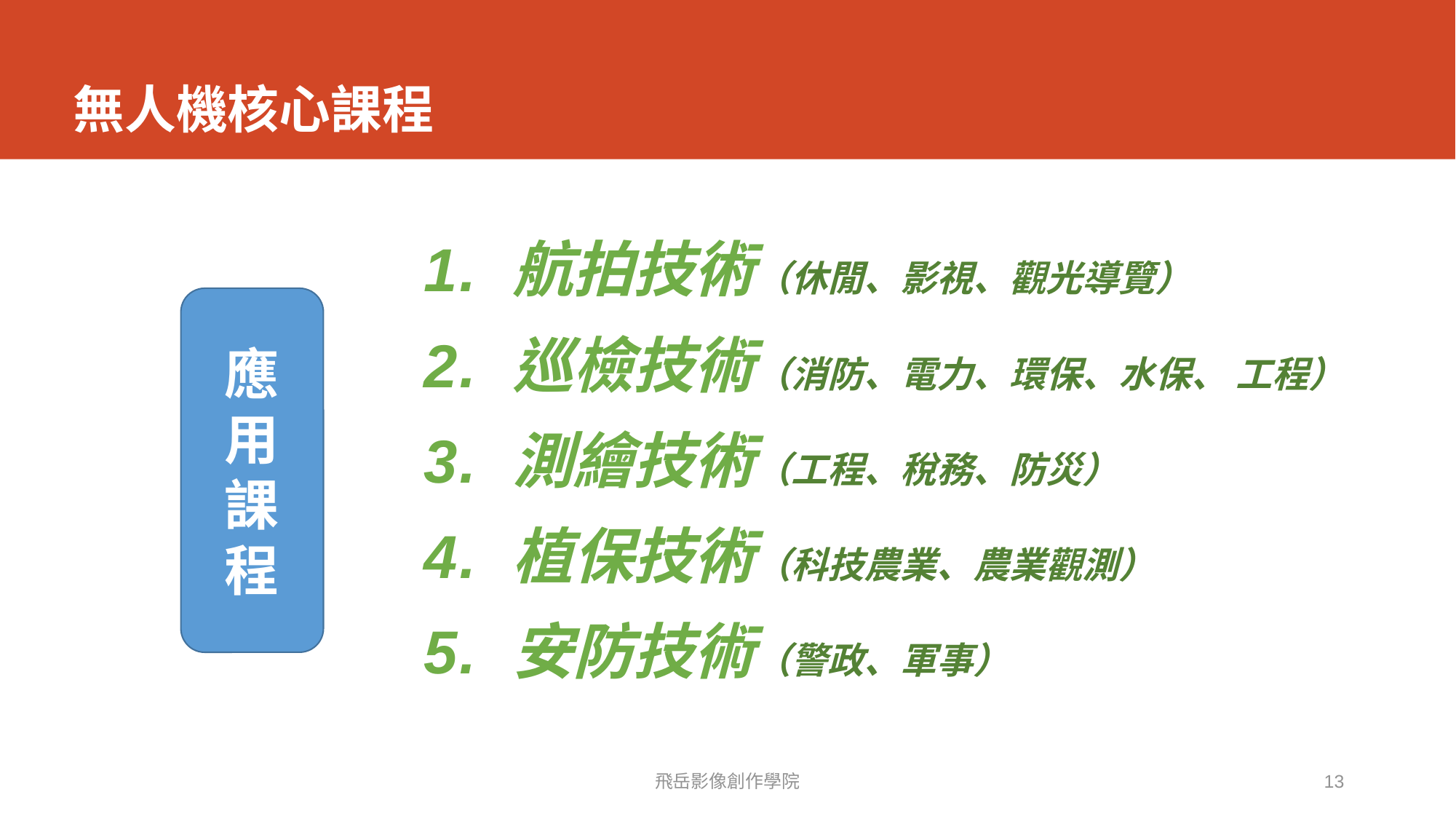

# 無人機核心課程
航拍技術（休閒、影視、觀光導覽）
巡檢技術（消防、電力、環保、水保、 工程）
測繪技術（工程、稅務、防災）
植保技術（科技農業、農業觀測）
安防技術（警政、軍事）

應用
課
程
飛岳影像創作學院
13